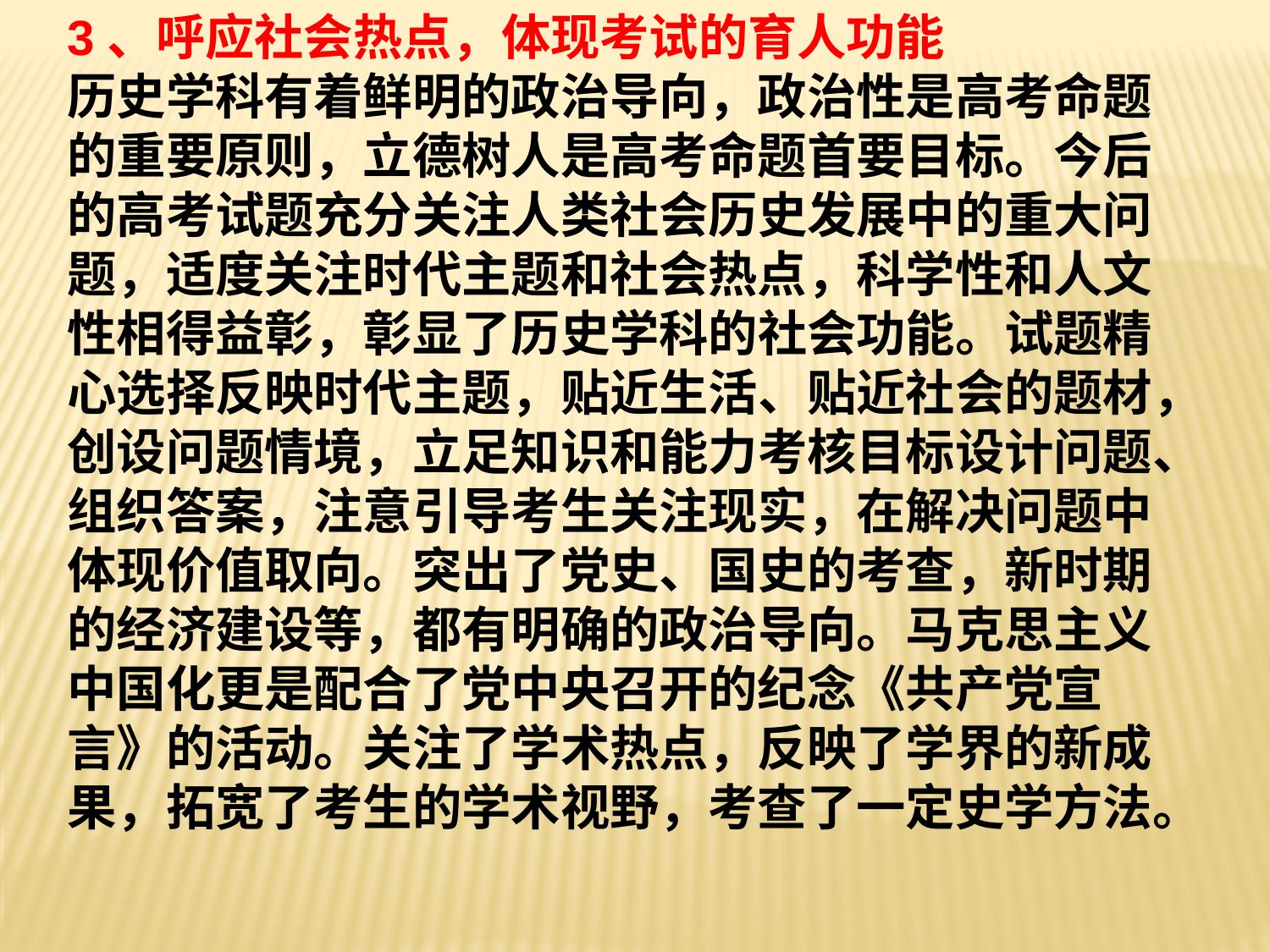

3、呼应社会热点，体现考试的育人功能
历史学科有着鲜明的政治导向，政治性是高考命题的重要原则，立德树人是高考命题首要目标。今后的高考试题充分关注人类社会历史发展中的重大问题，适度关注时代主题和社会热点，科学性和人文性相得益彰，彰显了历史学科的社会功能。试题精心选择反映时代主题，贴近生活、贴近社会的题材，创设问题情境，立足知识和能力考核目标设计问题、组织答案，注意引导考生关注现实，在解决问题中体现价值取向。突出了党史、国史的考查，新时期的经济建设等，都有明确的政治导向。马克思主义中国化更是配合了党中央召开的纪念《共产党宣言》的活动。关注了学术热点，反映了学界的新成果，拓宽了考生的学术视野，考查了一定史学方法。